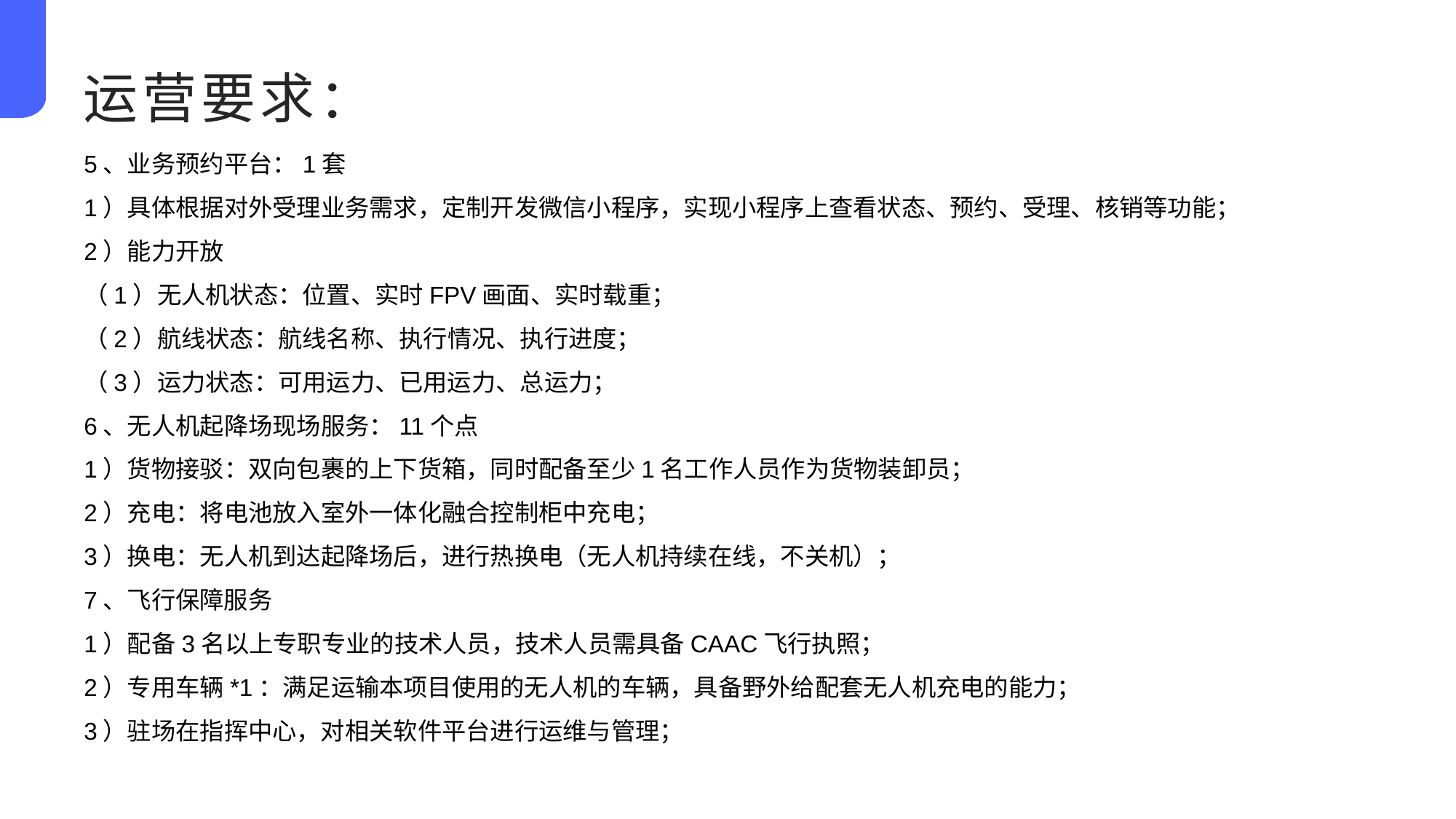

运营要求：
5、业务预约平台：1套
1）具体根据对外受理业务需求，定制开发微信小程序，实现小程序上查看状态、预约、受理、核销等功能；
2）能力开放
（1）无人机状态：位置、实时FPV画面、实时载重；
（2）航线状态：航线名称、执行情况、执行进度；
（3）运力状态：可用运力、已用运力、总运力；
6、无人机起降场现场服务：11个点
1）货物接驳：双向包裹的上下货箱，同时配备至少1名工作人员作为货物装卸员；
2）充电：将电池放入室外一体化融合控制柜中充电；
3）换电：无人机到达起降场后，进行热换电（无人机持续在线，不关机）；
7、飞行保障服务
1）配备3名以上专职专业的技术人员，技术人员需具备CAAC飞行执照；
2）专用车辆*1：满足运输本项目使用的无人机的车辆，具备野外给配套无人机充电的能力；
3）驻场在指挥中心，对相关软件平台进行运维与管理；

28